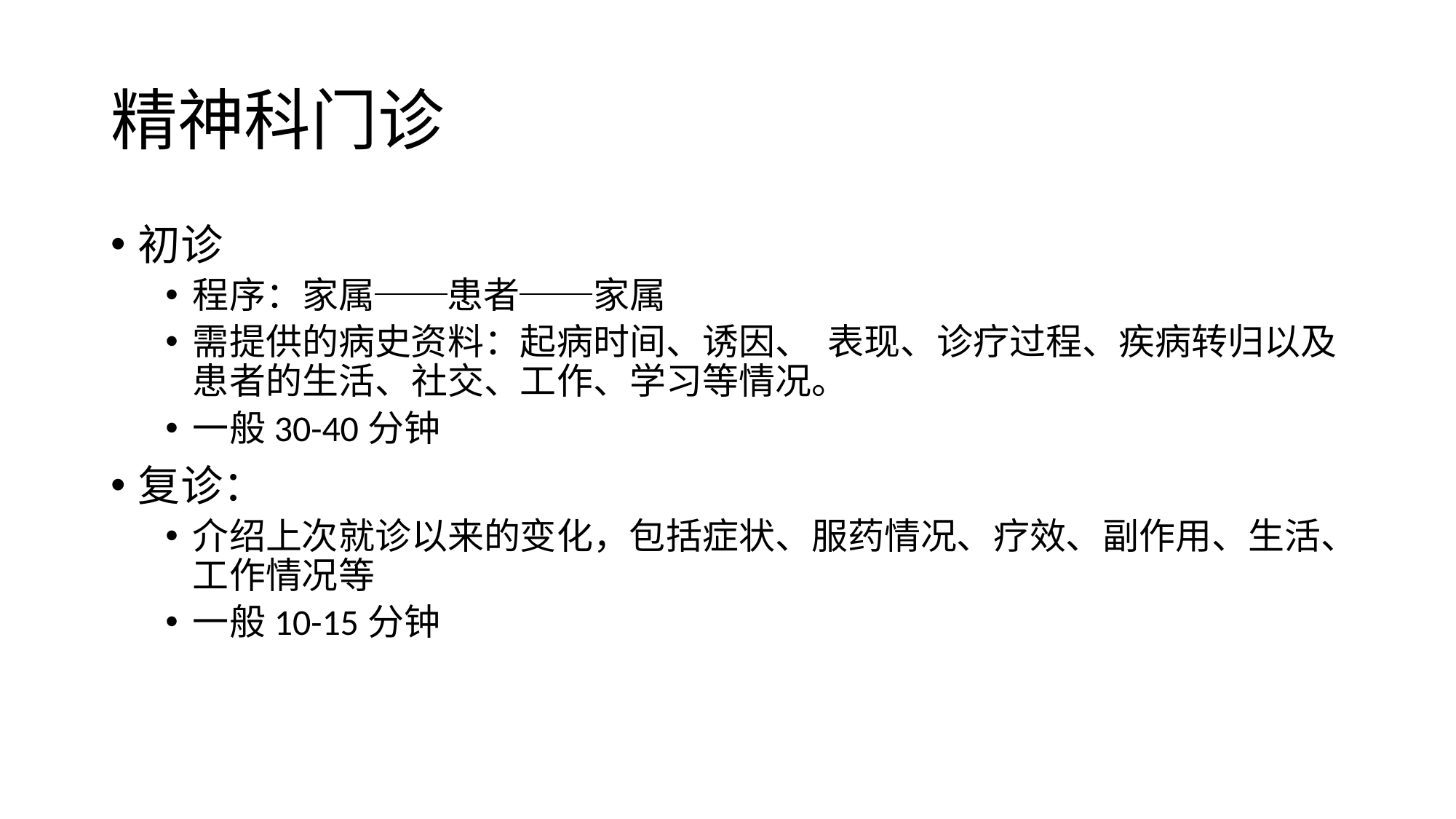

# 精神科门诊
初诊
程序：家属──患者──家属
需提供的病史资料：起病时间、诱因、  表现、诊疗过程、疾病转归以及患者的生活、社交、工作、学习等情况。
一般30-40分钟
复诊：
介绍上次就诊以来的变化，包括症状、服药情况、疗效、副作用、生活、工作情况等
一般10-15分钟
67